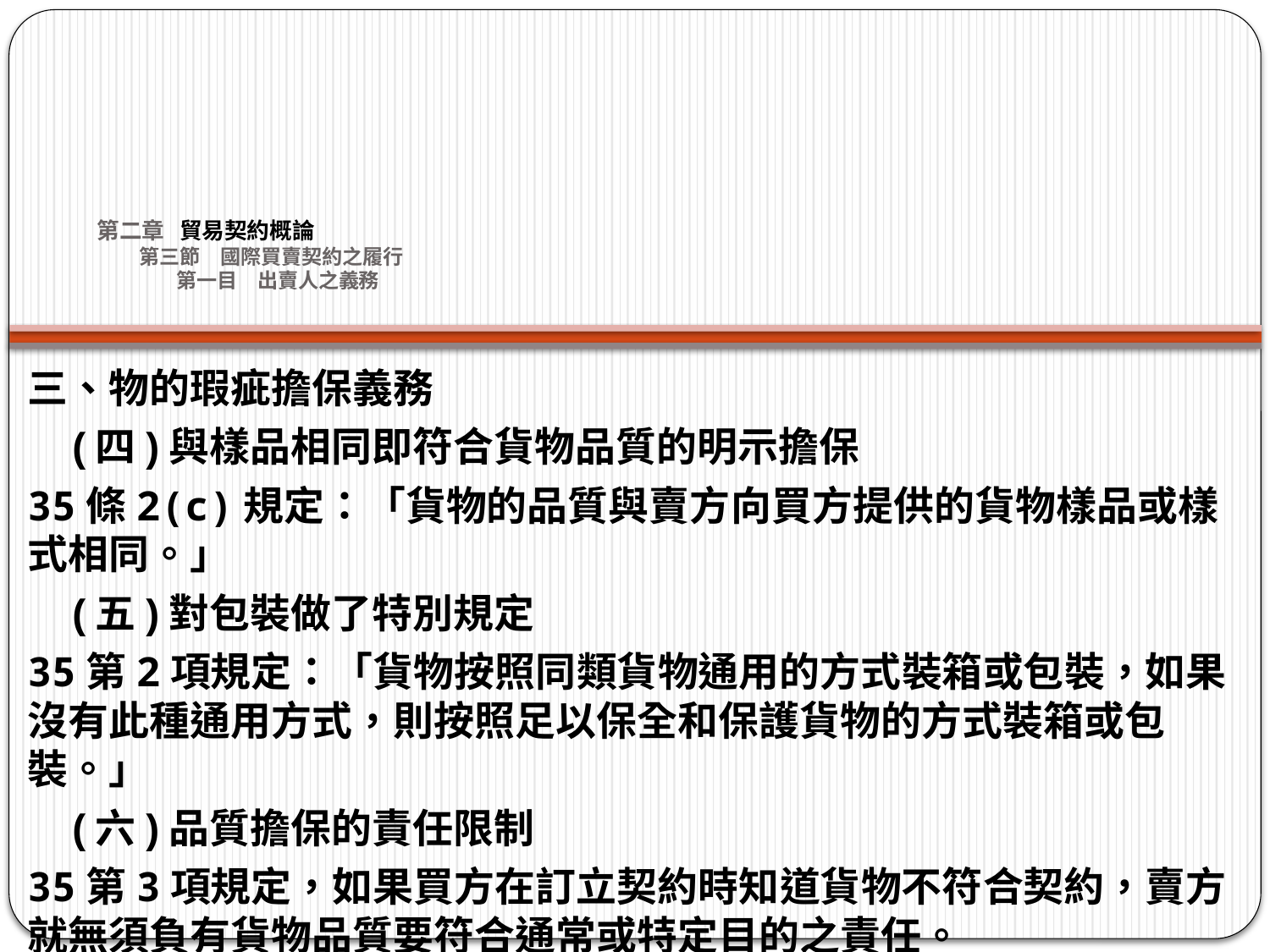

# 第二章   貿易契約概論 第三節　國際買賣契約之履行 第一目　出賣人之義務
三、物的瑕疵擔保義務
    (四)與樣品相同即符合貨物品質的明示擔保
35條2(c)規定：「貨物的品質與賣方向買方提供的貨物樣品或樣式相同。」
    (五)對包裝做了特別規定
35第2項規定：「貨物按照同類貨物通用的方式裝箱或包裝，如果沒有此種通用方式，則按照足以保全和保護貨物的方式裝箱或包裝。」
    (六)品質擔保的責任限制
35第3項規定，如果買方在訂立契約時知道貨物不符合契約，賣方就無須負有貨物品質要符合通常或特定目的之責任。